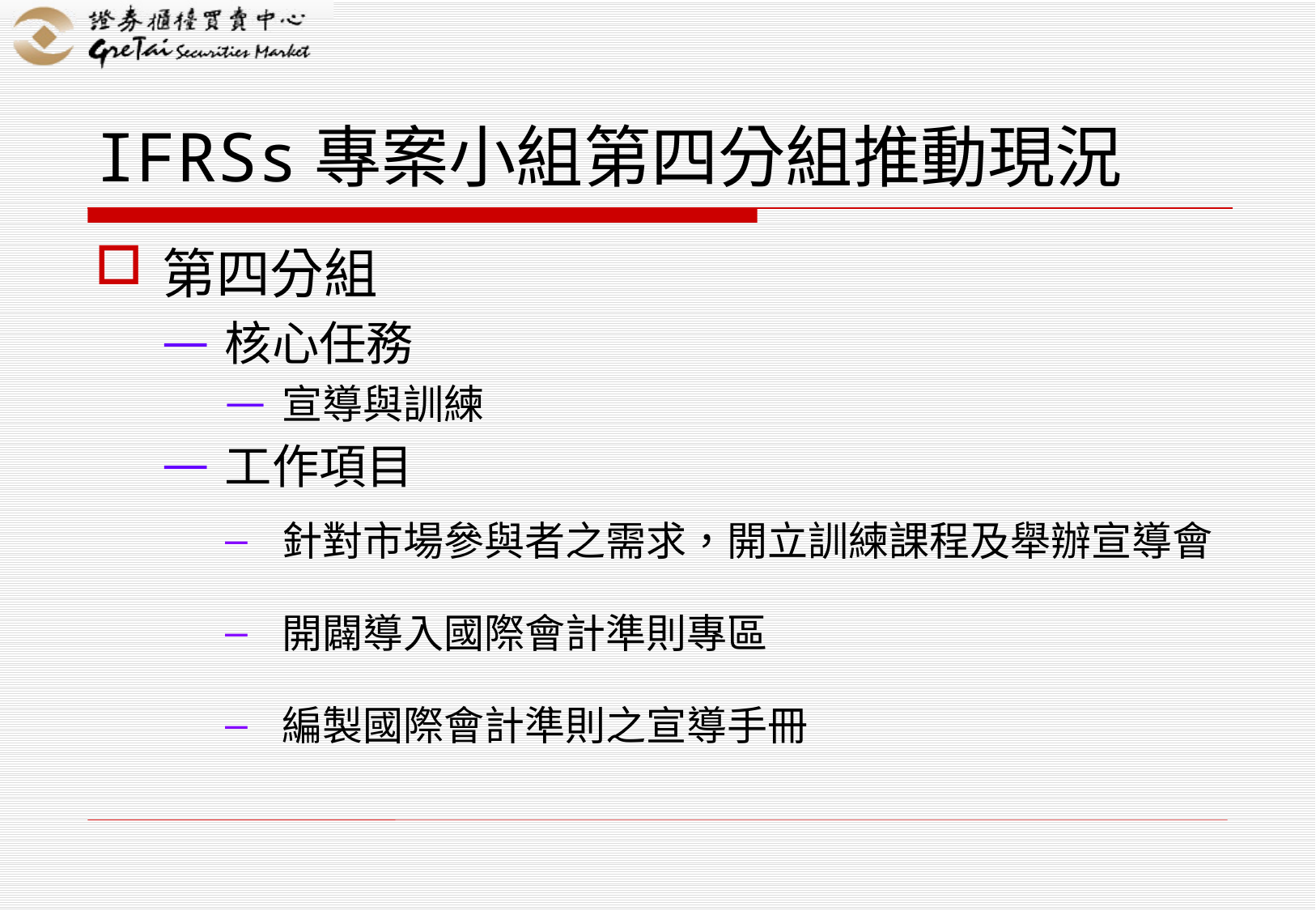

# IFRSs專案小組第四分組推動現況
第四分組
核心任務
宣導與訓練
工作項目
針對市場參與者之需求，開立訓練課程及舉辦宣導會
開闢導入國際會計準則專區
編製國際會計準則之宣導手冊